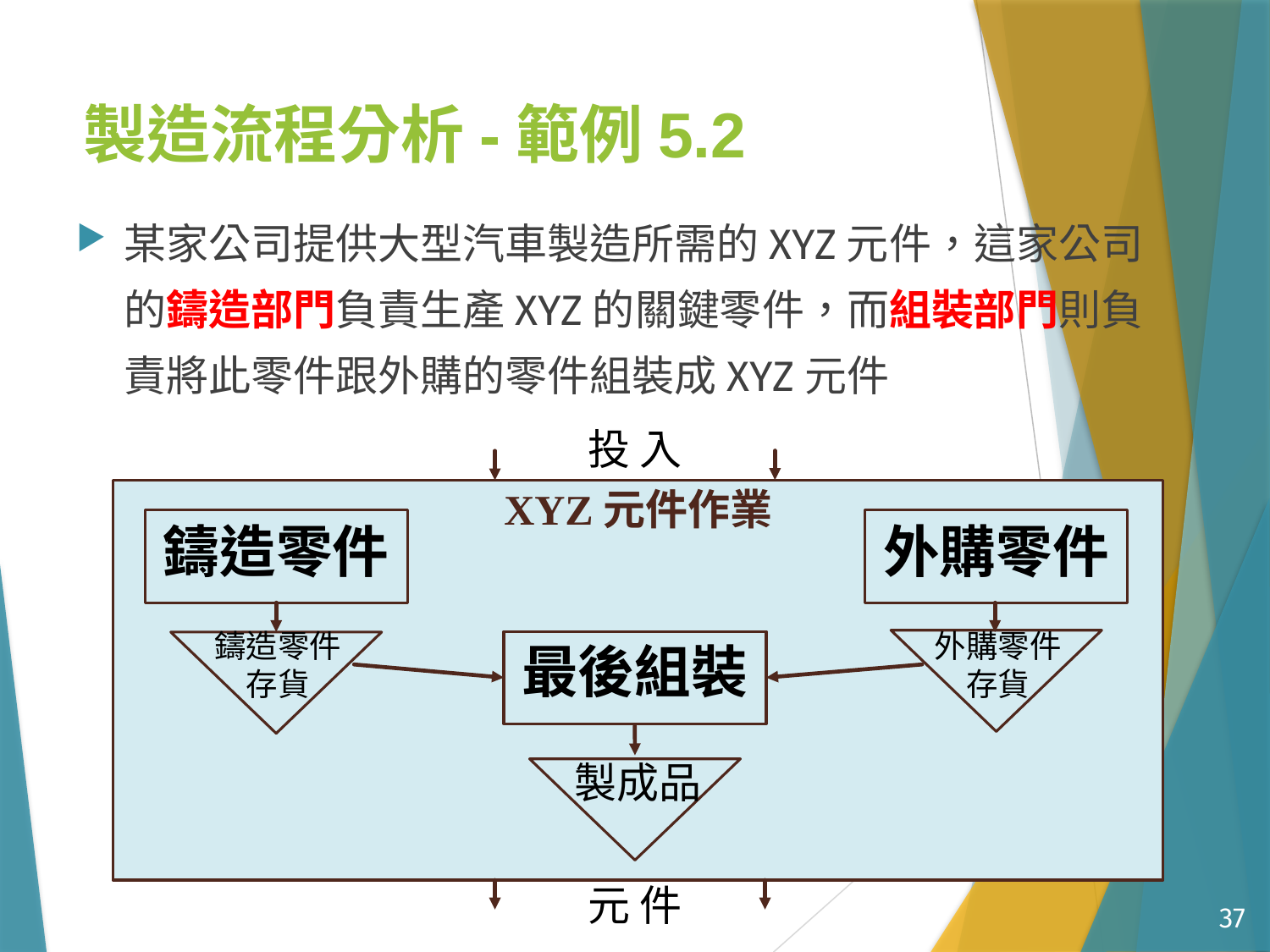

# 製造流程分析-範例5.2
某家公司提供大型汽車製造所需的XYZ元件，這家公司的鑄造部門負責生產XYZ的關鍵零件，而組裝部門則負責將此零件跟外購的零件組裝成XYZ元件
投 入
XYZ元件作業

鑄造零件

外購零件
鑄造零件
存貨
外購零件
存貨
最後組裝

製成品

元 件
37